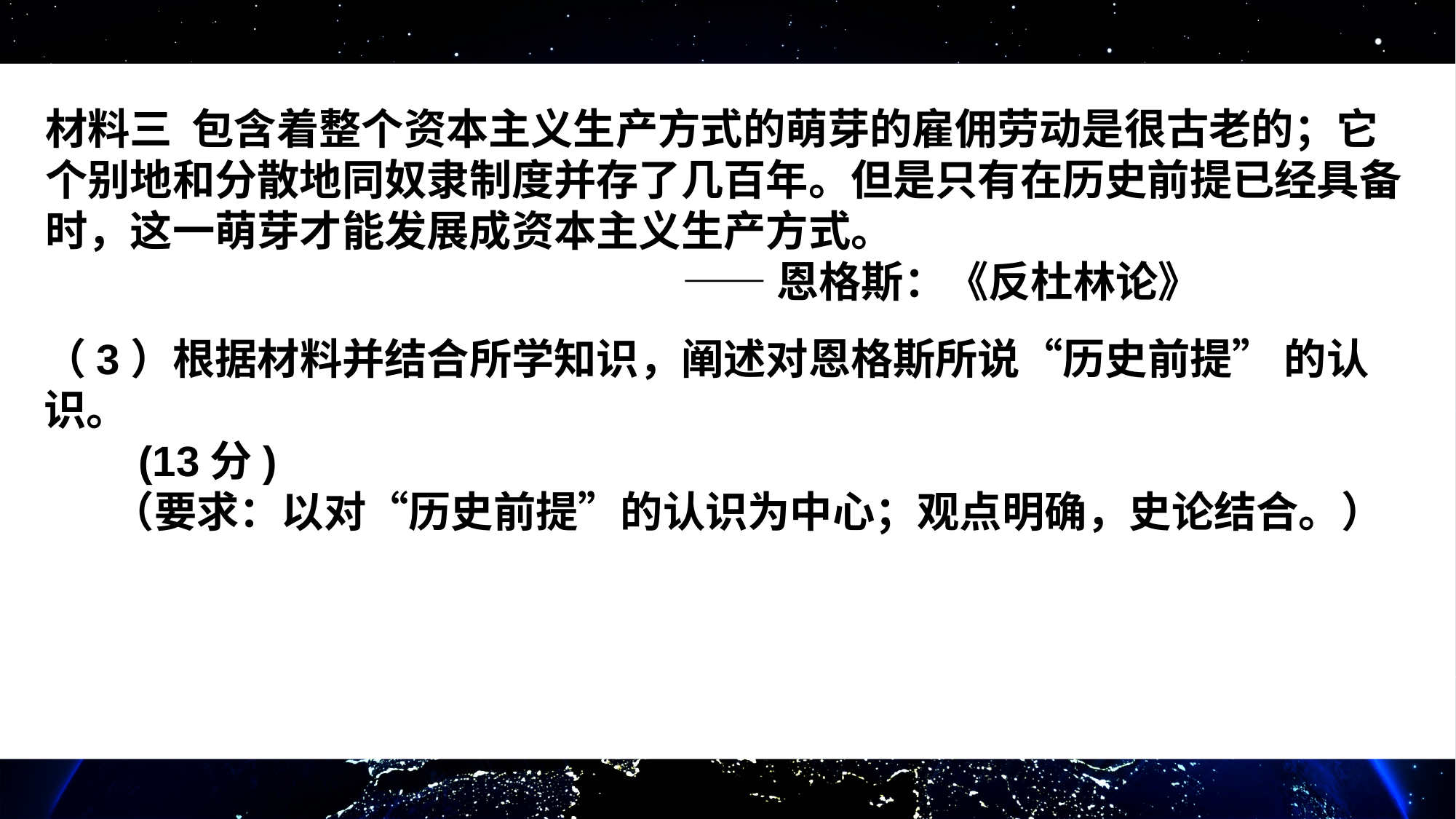

材料三  包含着整个资本主义生产方式的萌芽的雇佣劳动是很古老的；它个别地和分散地同奴隶制度并存了几百年。但是只有在历史前提已经具备时，这一萌芽才能发展成资本主义生产方式。
                                                                  ——恩格斯：《反杜林论》

（3）根据材料并结合所学知识，阐述对恩格斯所说“历史前提” 的认识。
        (13分)
      （要求：以对“历史前提”的认识为中心；观点明确，史论结合。）